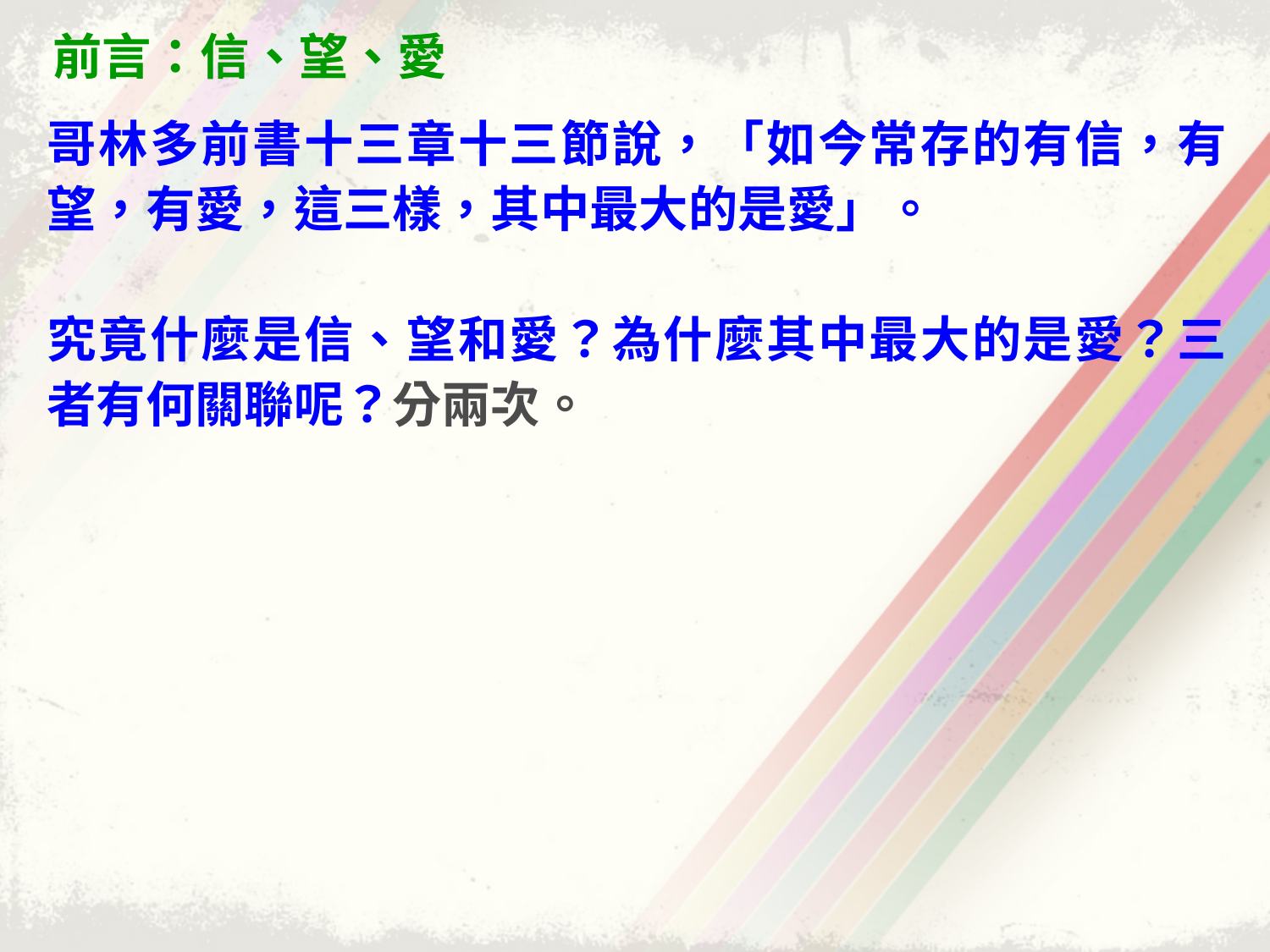

前言：信、望、愛
哥林多前書十三章十三節說，「如今常存的有信，有望，有愛，這三樣，其中最大的是愛」。

究竟什麼是信、望和愛？為什麼其中最大的是愛？三者有何關聯呢？分兩次。